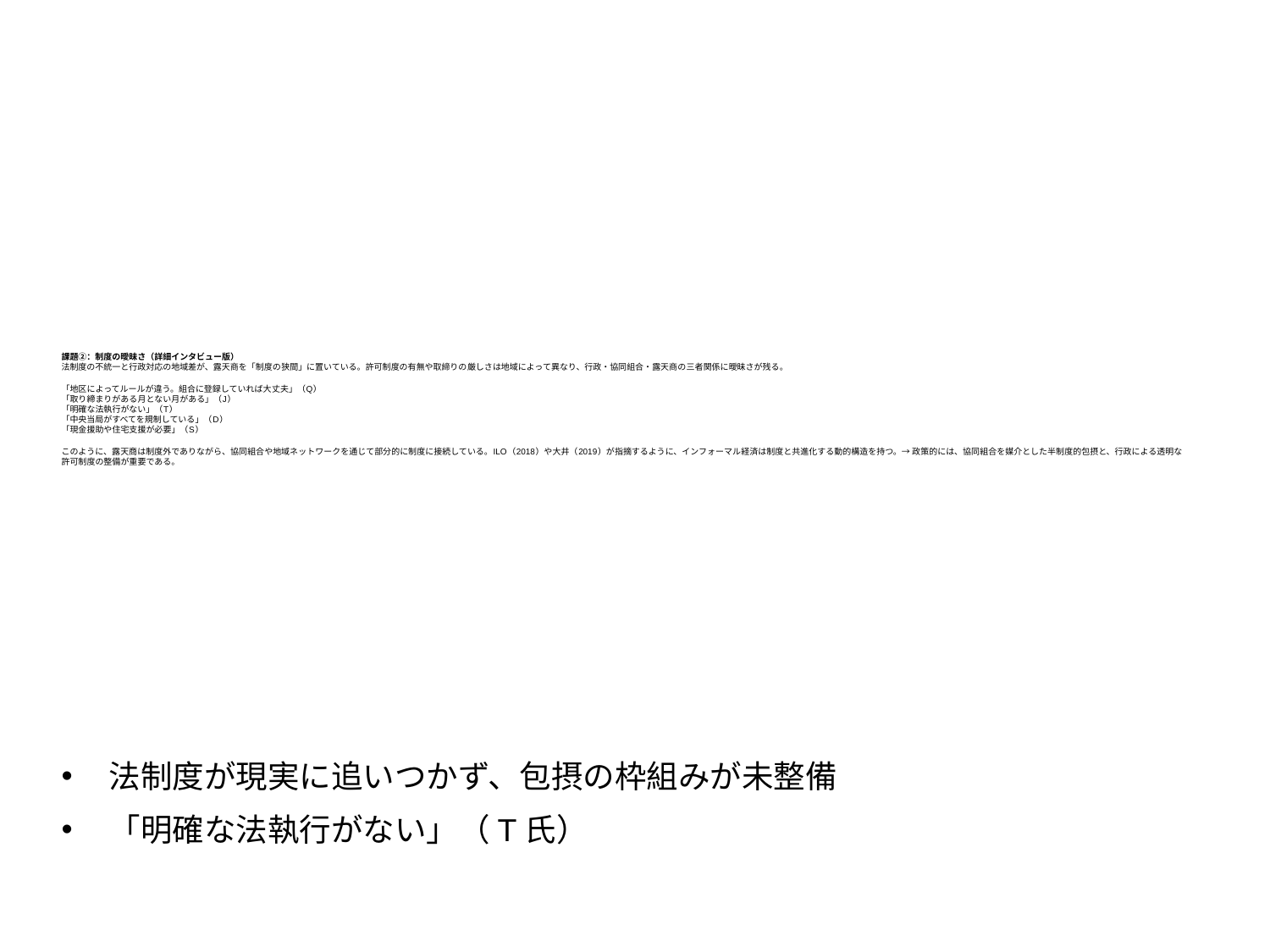

# 課題②：制度の曖昧さ（詳細インタビュー版）
法制度の不統一と行政対応の地域差が、露天商を「制度の狭間」に置いている。許可制度の有無や取締りの厳しさは地域によって異なり、行政・協同組合・露天商の三者関係に曖昧さが残る。
「地区によってルールが違う。組合に登録していれば大丈夫」（Q）　
「取り締まりがある月とない月がある」（J）
「明確な法執行がない」（T）
「中央当局がすべてを規制している」（D）
「現金援助や住宅支援が必要」（S）
このように、露天商は制度外でありながら、協同組合や地域ネットワークを通じて部分的に制度に接続している。ILO（2018）や大井（2019）が指摘するように、インフォーマル経済は制度と共進化する動的構造を持つ。→ 政策的には、協同組合を媒介とした半制度的包摂と、行政による透明な許可制度の整備が重要である。

法制度が現実に追いつかず、包摂の枠組みが未整備
「明確な法執行がない」（T氏）